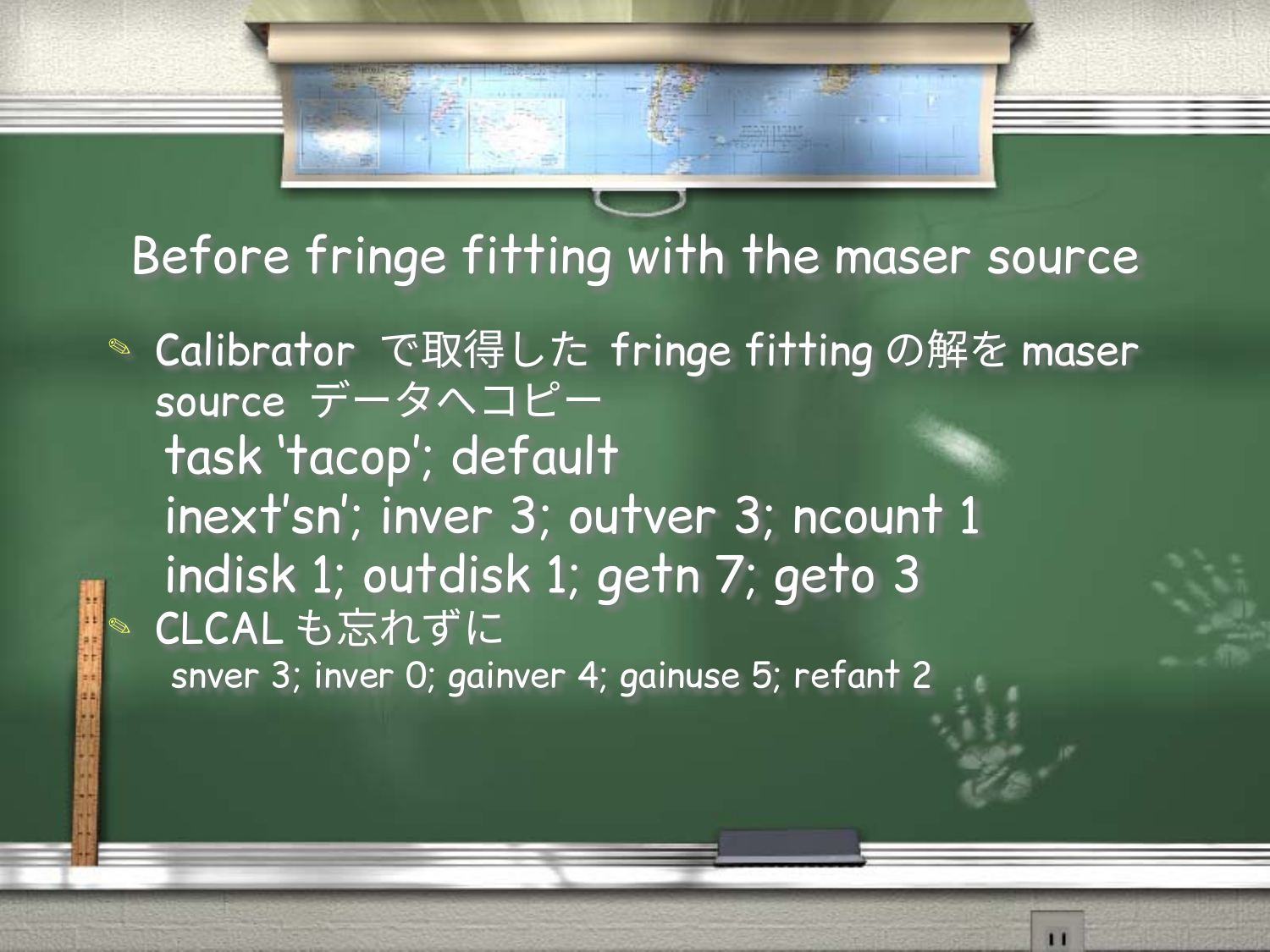

# Before fringe fitting with the maser source
Calibrator で取得した fringe fittingの解をmaser source データへコピー
task ‘tacop’; default
inext’sn’; inver 3; outver 3; ncount 1
indisk 1; outdisk 1; getn 7; geto 3
CLCALも忘れずに
snver 3; inver 0; gainver 4; gainuse 5; refant 2